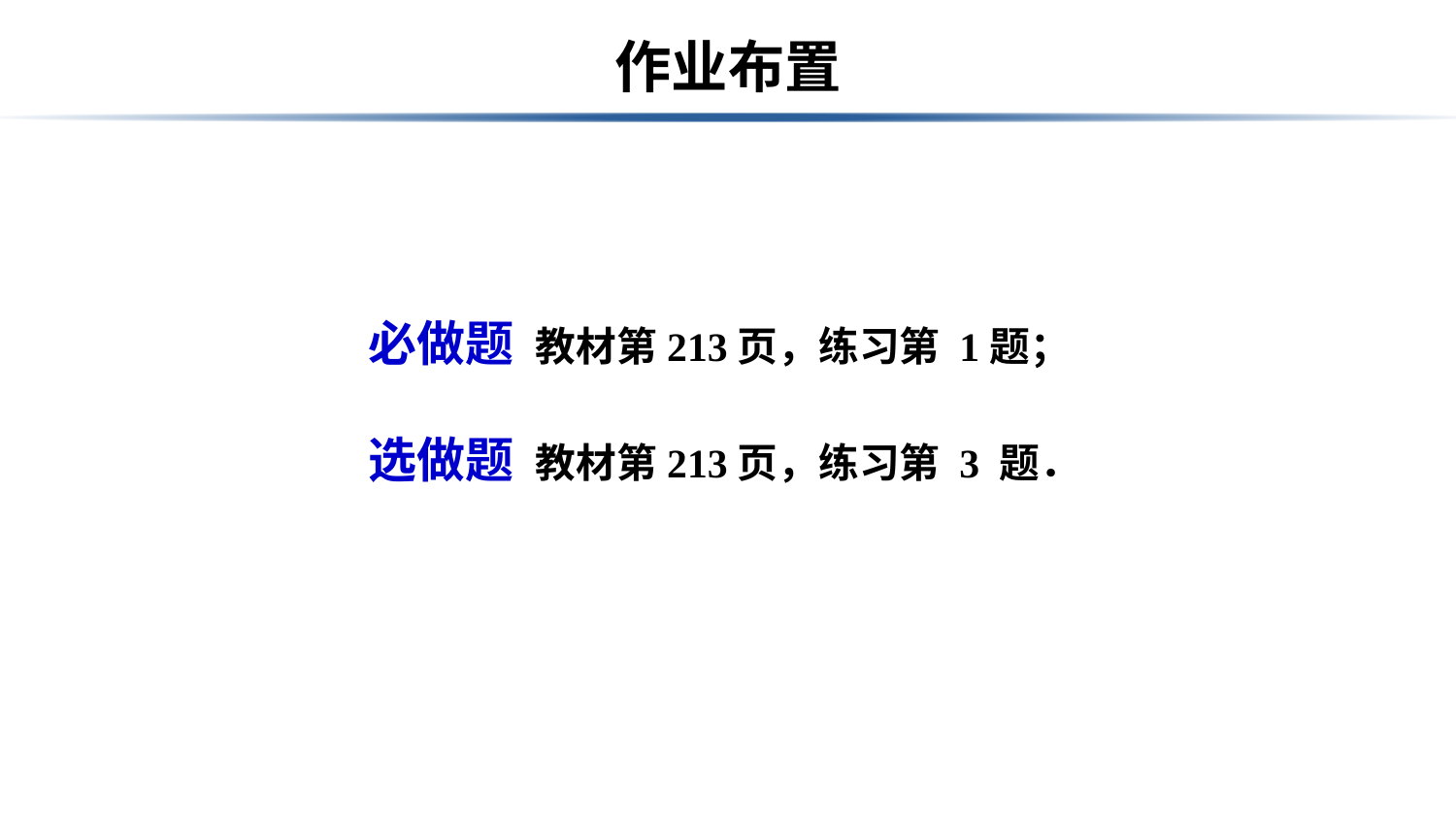

# 作业布置
必做题  教材第213页，练习第 1题；
选做题  教材第213页，练习第 3 题．